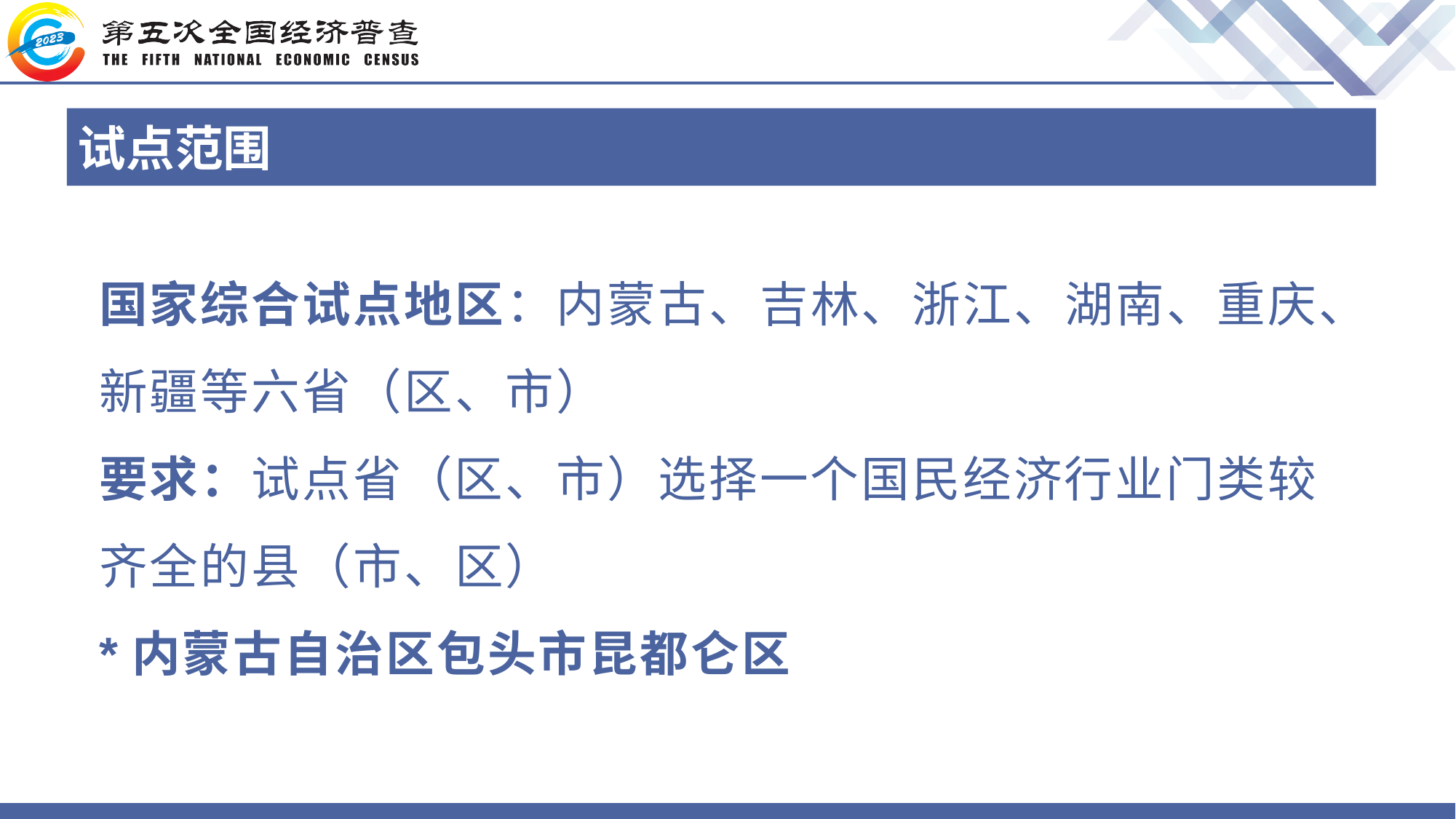

# 试点范围
国家综合试点地区：内蒙古、吉林、浙江、湖南、重庆、新疆等六省（区、市）
要求：试点省（区、市）选择一个国民经济行业门类较齐全的县（市、区）
*内蒙古自治区包头市昆都仑区